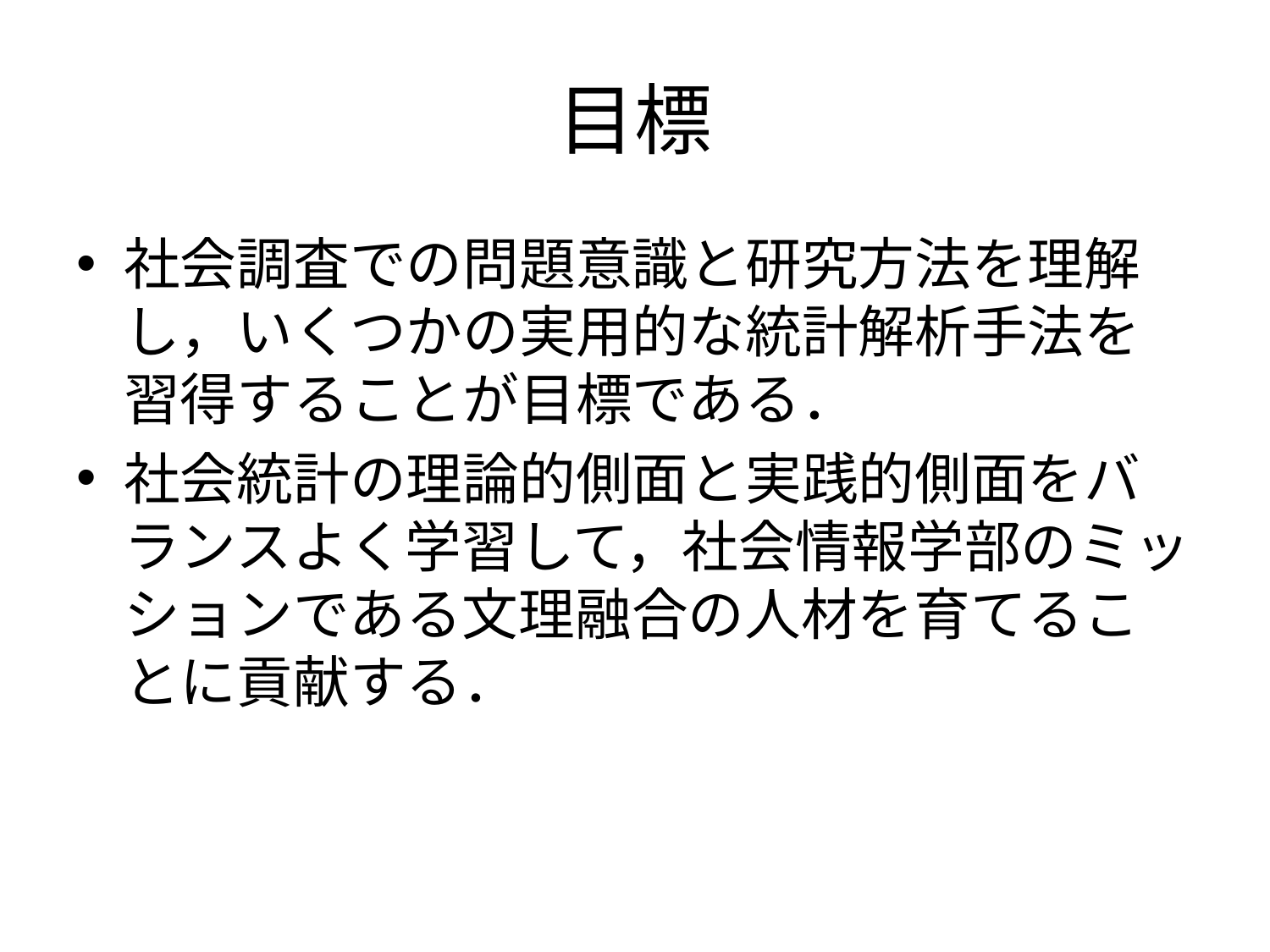

# 目標
社会調査での問題意識と研究方法を理解し，いくつかの実用的な統計解析手法を習得することが目標である．
社会統計の理論的側面と実践的側面をバランスよく学習して，社会情報学部のミッションである文理融合の人材を育てることに貢献する．